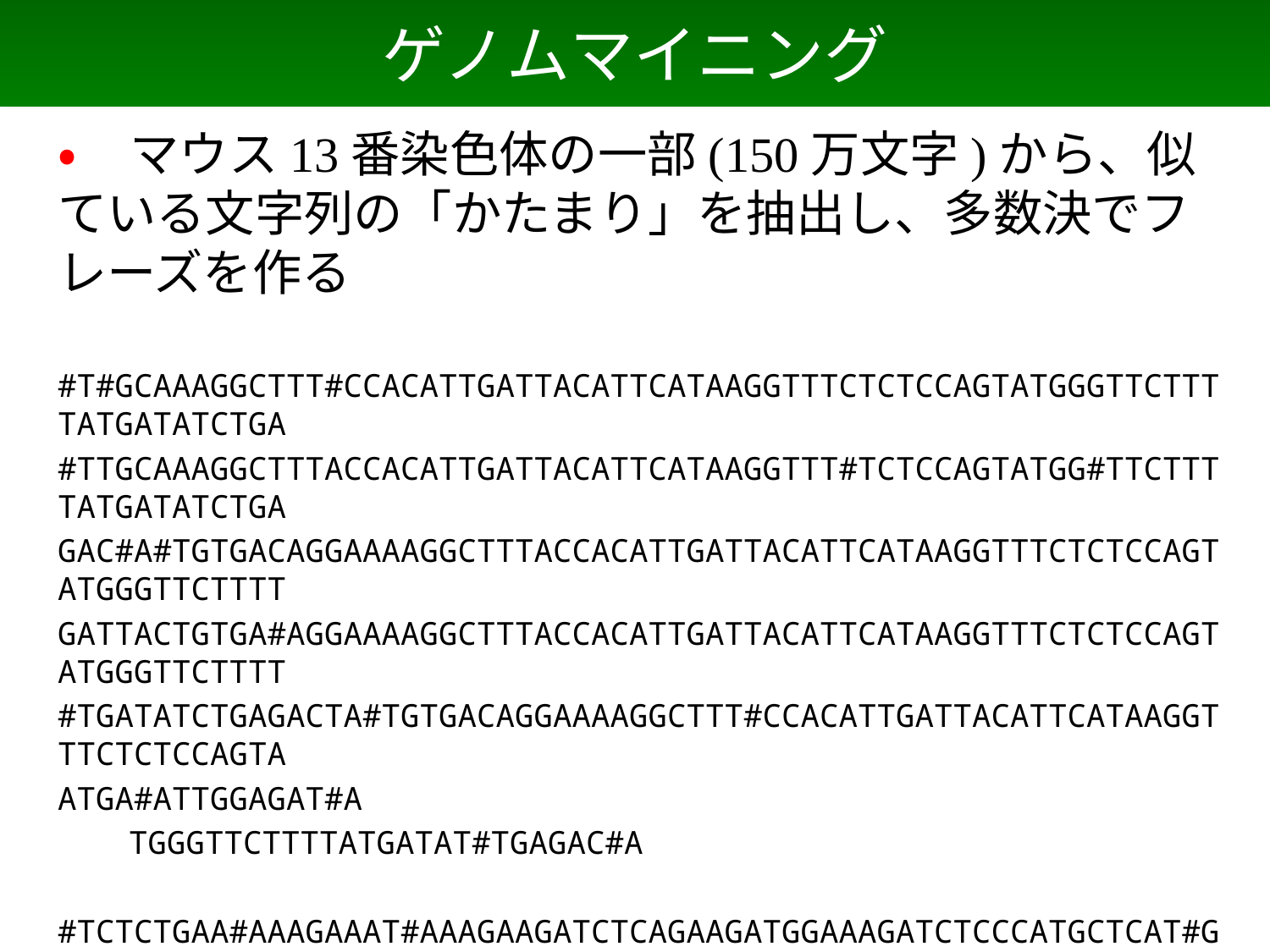

# ゲノムマイニング
• マウス13番染色体の一部(150万文字)から、似ている文字列の「かたまり」を抽出し、多数決でフレーズを作る

#T#GCAAAGGCTTT#CCACATTGATTACATTCATAAGGTTTCTCTCCAGTATGGGTTCTTTTATGATATCTGA
#TTGCAAAGGCTTTACCACATTGATTACATTCATAAGGTTT#TCTCCAGTATGG#TTCTTTTATGATATCTGA
GAC#A#TGTGACAGGAAAAGGCTTTACCACATTGATTACATTCATAAGGTTTCTCTCCAGTATGGGTTCTTTT
GATTACTGTGA#AGGAAAAGGCTTTACCACATTGATTACATTCATAAGGTTTCTCTCCAGTATGGGTTCTTTT
#TGATATCTGAGACTA#TGTGACAGGAAAAGGCTTT#CCACATTGATTACATTCATAAGGTTTCTCTCCAGTA
ATGA#ATTGGAGAT#A
　　TGGGTTCTTTTATGATAT#TGAGAC#A

#TCTCTGAA#AAAGAAAT#AAAGAAGATCTCAGAAGATGGAAAGATCTCCCATGCTCAT#GATTGGCAGGATCAATATAGTAAAAATGGCTATCTTGCCAAAAGCAATCTACAGATTCAATGCAATCCCCATCAAAAT#CCAACT#AATTCTTCA

•  # は多数決が決まらない場所、計算時間は10秒ほど